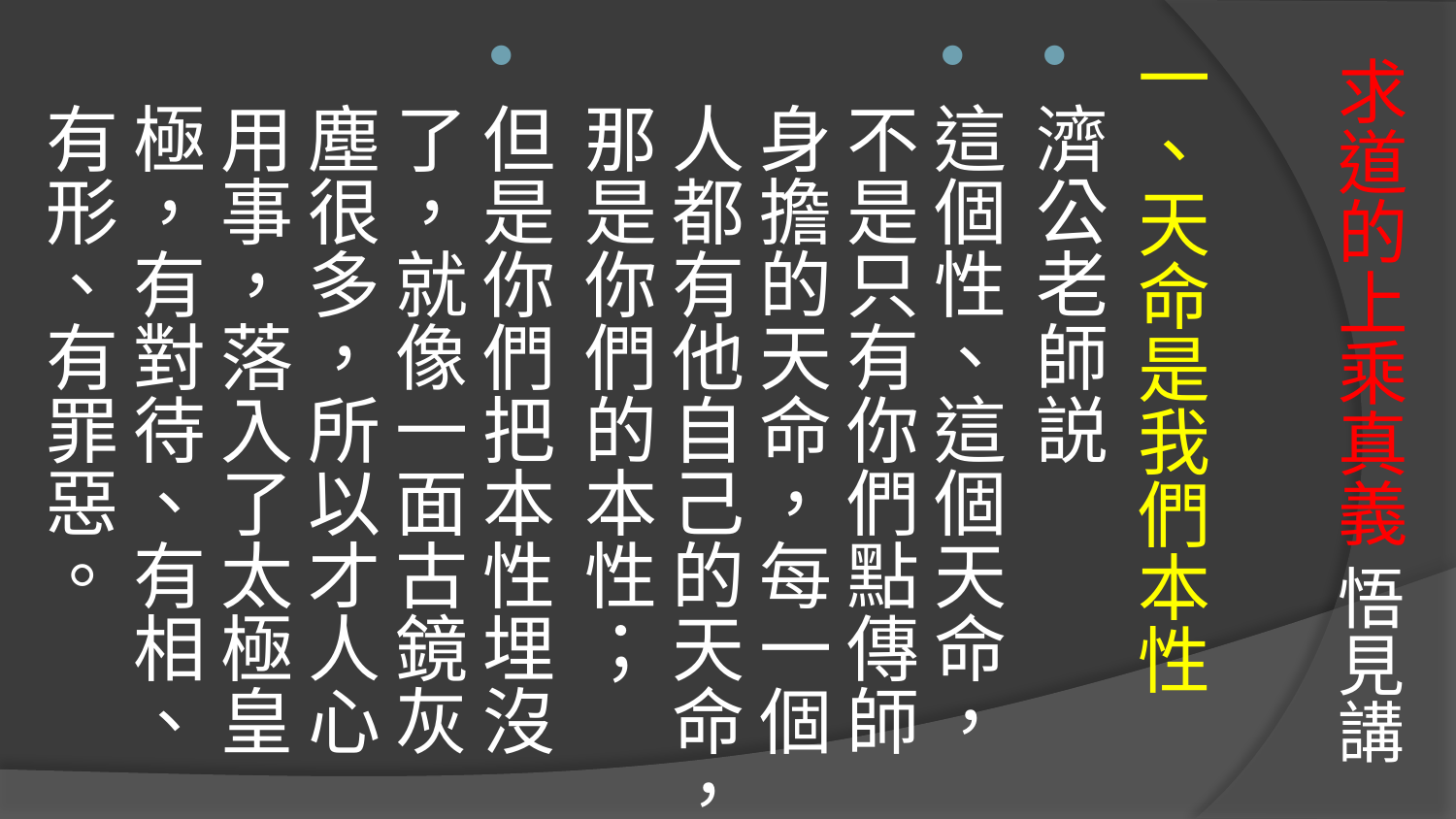

一、天命是我們本性
濟公老師説
這個性、這個天命，不是只有你們點傳師身擔的天命，每一個人都有他自己的天命，那是你們的本性；
但是你們把本性埋沒了，就像一面古鏡灰塵很多，所以才人心用事，落入了太極皇極，有對待、有相、有形、有罪惡。
# 求道的上乘真義 悟見講